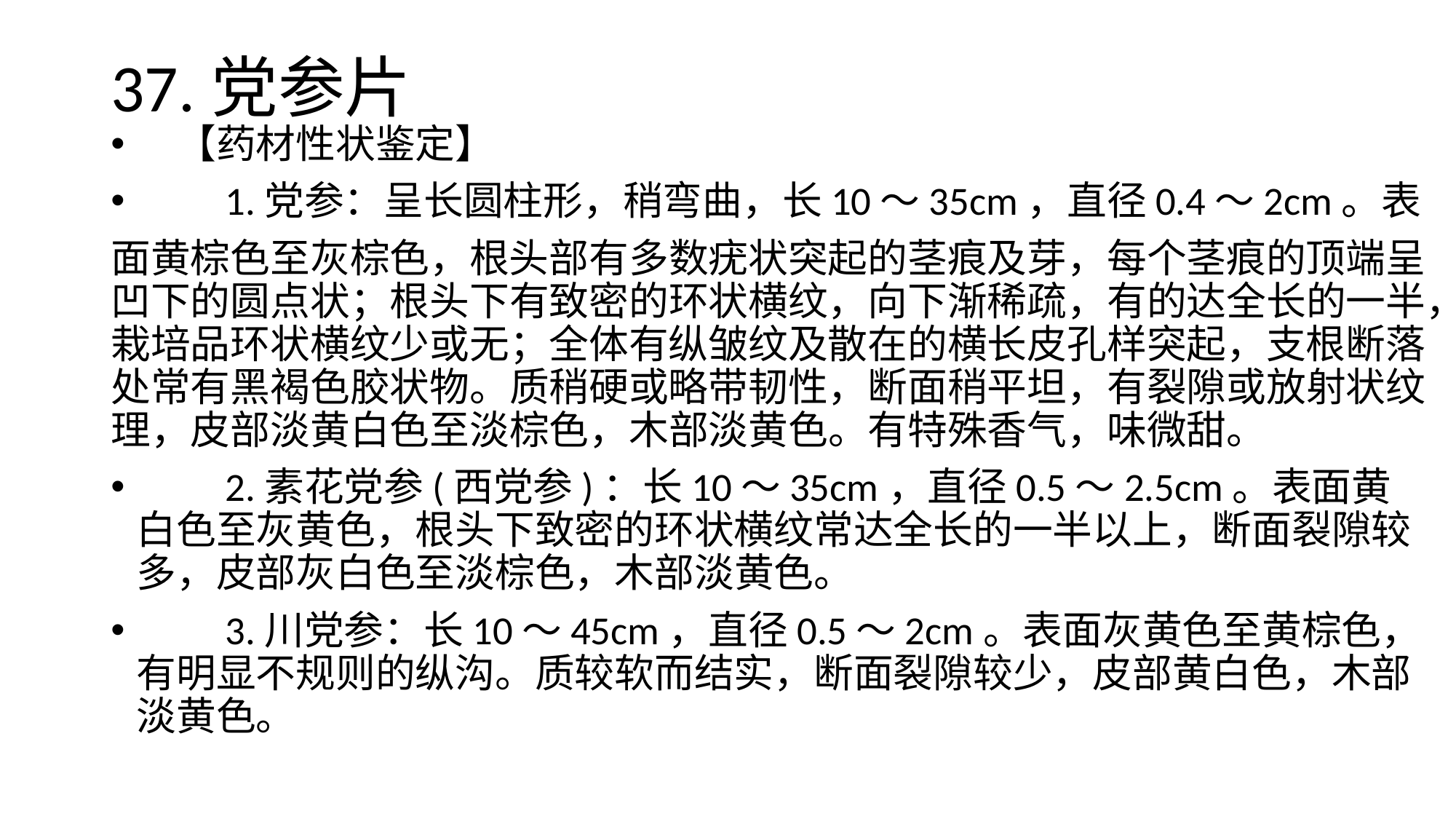

# 37.党参片
　【药材性状鉴定】
　　1.党参：呈长圆柱形，稍弯曲，长10～35cm，直径0.4～2cm。表
面黄棕色至灰棕色，根头部有多数疣状突起的茎痕及芽，每个茎痕的顶端呈凹下的圆点状；根头下有致密的环状横纹，向下渐稀疏，有的达全长的一半，栽培品环状横纹少或无；全体有纵皱纹及散在的横长皮孔样突起，支根断落处常有黑褐色胶状物。质稍硬或略带韧性，断面稍平坦，有裂隙或放射状纹理，皮部淡黄白色至淡棕色，木部淡黄色。有特殊香气，味微甜。
　　2.素花党参(西党参)：长10～35cm，直径0.5～2.5cm。表面黄白色至灰黄色，根头下致密的环状横纹常达全长的一半以上，断面裂隙较多，皮部灰白色至淡棕色，木部淡黄色。
　　3.川党参：长10～45cm，直径0.5～2cm。表面灰黄色至黄棕色，有明显不规则的纵沟。质较软而结实，断面裂隙较少，皮部黄白色，木部淡黄色。